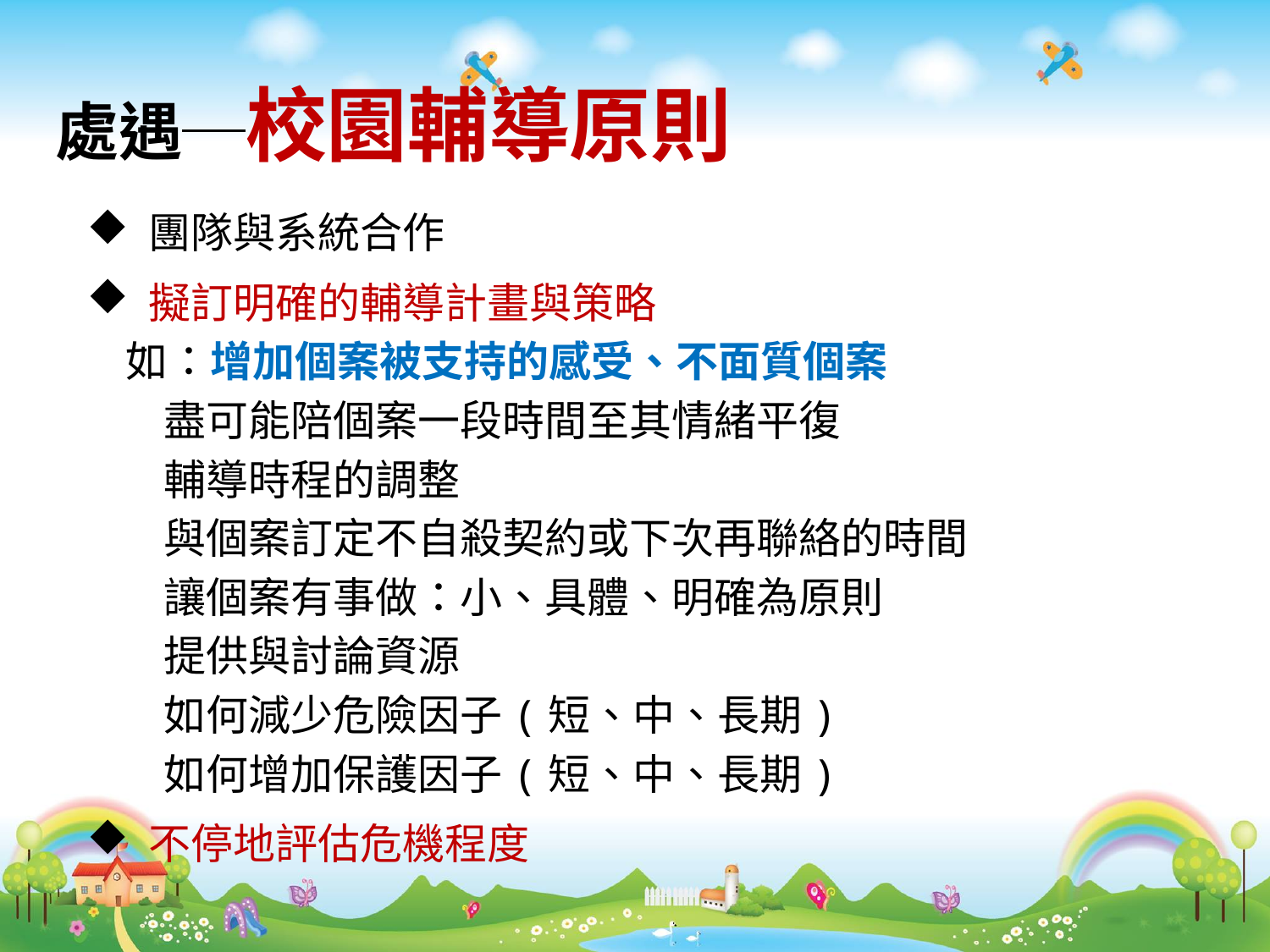

# 處遇─校園輔導原則
 團隊與系統合作
 擬訂明確的輔導計畫與策略
   如：增加個案被支持的感受、不面質個案
       盡可能陪個案一段時間至其情緒平復
       輔導時程的調整
       與個案訂定不自殺契約或下次再聯絡的時間
       讓個案有事做：小、具體、明確為原則
       提供與討論資源
       如何減少危險因子(短、中、長期)
       如何增加保護因子(短、中、長期)
 不停地評估危機程度